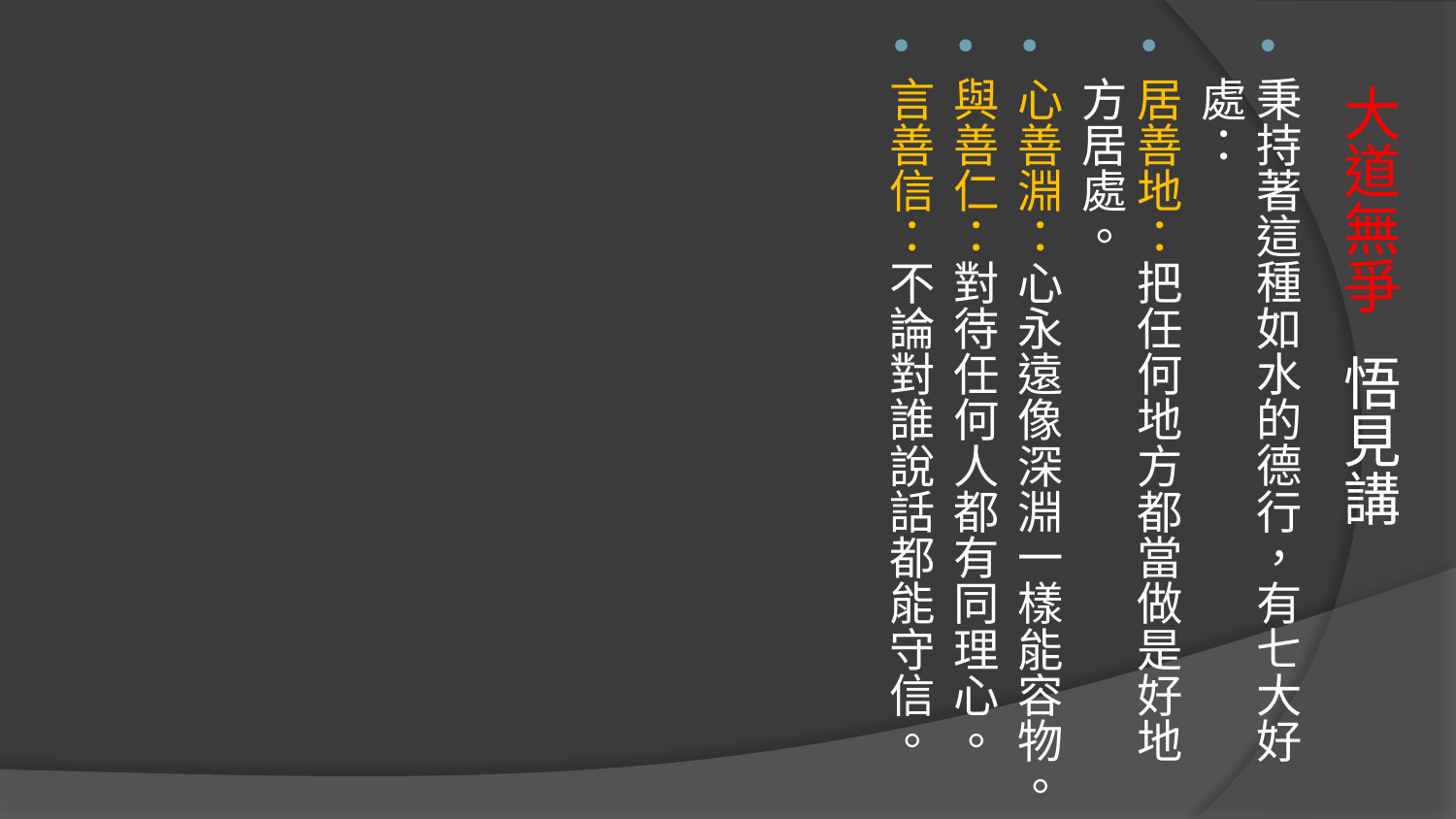

秉持著這種如水的德行，有七大好處：
居善地：把任何地方都當做是好地方居處。
心善淵：心永遠像深淵一樣能容物。
與善仁：對待任何人都有同理心。
言善信：不論對誰說話都能守信。

# 大道無爭   悟見講